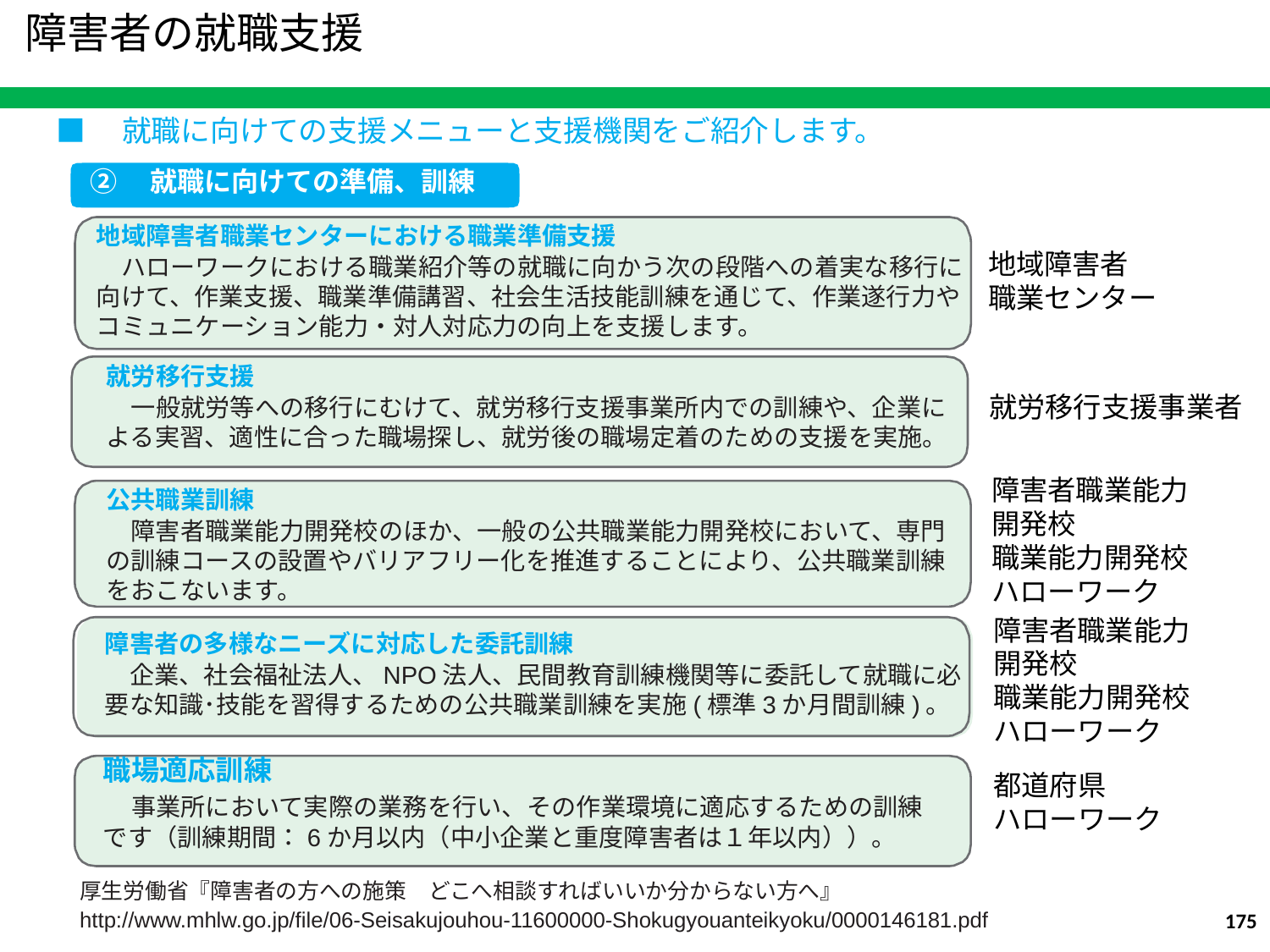

障害者の就職支援

■　就職に向けての支援メニューと支援機関をご紹介します。
②　就職に向けての準備、訓練

地域障害者職業センターにおける職業準備支援
　ハローワークにおける職業紹介等の就職に向かう次の段階への着実な移行に向けて、作業支援、職業準備講習、社会生活技能訓練を通じて、作業遂行力やコミュニケーション能力・対人対応力の向上を支援します。
地域障害者
職業センター

就労移行支援
　一般就労等への移行にむけて、就労移行支援事業所内での訓練や、企業による実習、適性に合った職場探し、就労後の職場定着のための支援を実施。
就労移行支援事業者
障害者職業能力
開発校
職業能力開発校
ハローワーク

公共職業訓練
　障害者職業能力開発校のほか、一般の公共職業能力開発校において、専門の訓練コースの設置やバリアフリー化を推進することにより、公共職業訓練をおこないます。
障害者職業能力
開発校
職業能力開発校
ハローワーク

障害者の多様なニーズに対応した委託訓練
　企業、社会福祉法人、NPO法人、民間教育訓練機関等に委託して就職に必要な知識･技能を習得するための公共職業訓練を実施(標準3か月間訓練)。
職場適応訓練
　事業所において実際の業務を行い、その作業環境に適応するための訓練です（訓練期間：6か月以内（中小企業と重度障害者は１年以内））。

都道府県
ハローワーク
厚生労働省『障害者の方への施策　どこへ相談すればいいか分からない方へ』
http://www.mhlw.go.jp/file/06-Seisakujouhou-11600000-Shokugyouanteikyoku/0000146181.pdf
175